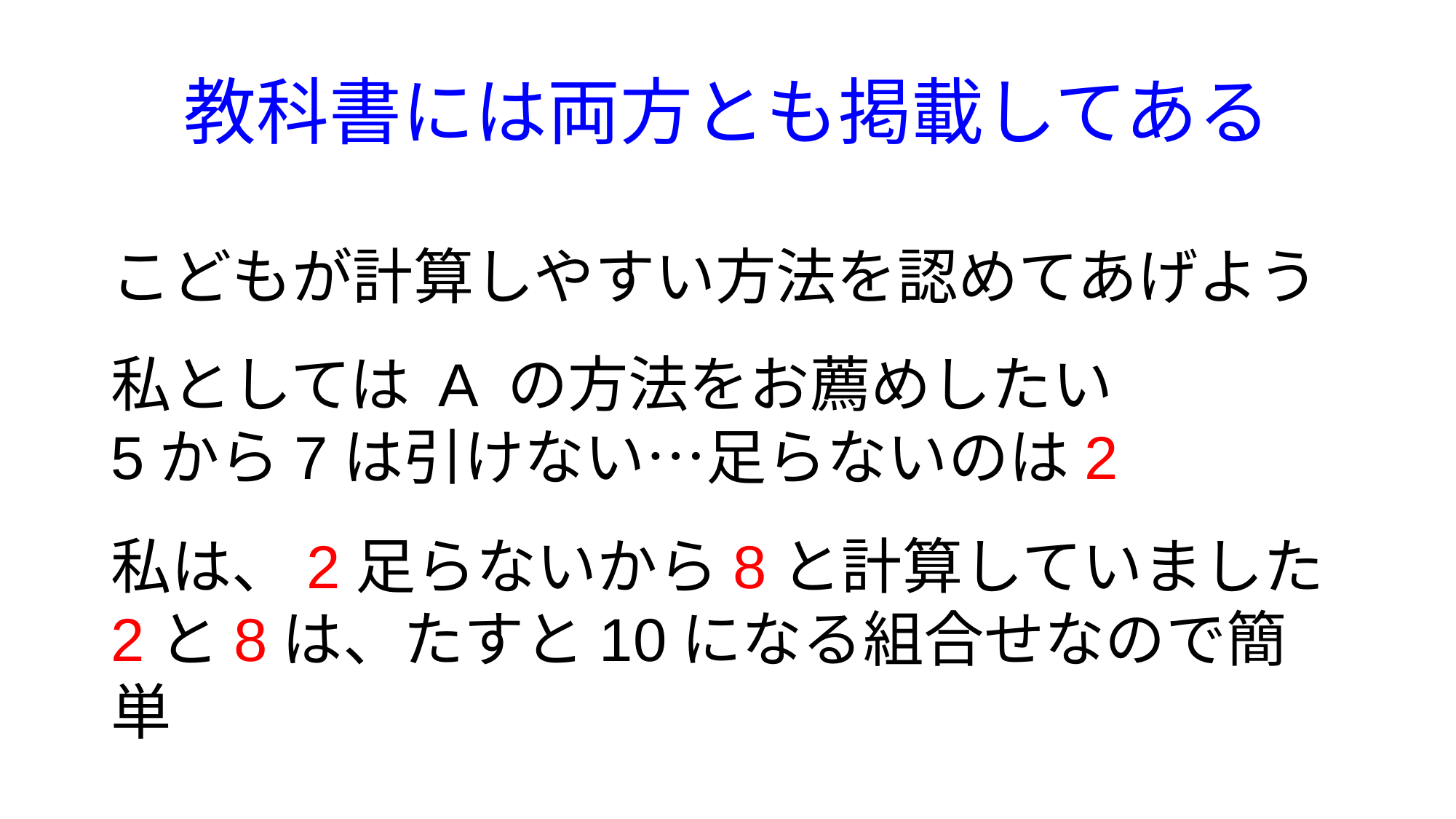

# 教科書には両方とも掲載してある
こどもが計算しやすい方法を認めてあげよう
私としては A の方法をお薦めしたい
5から7は引けない…足らないのは2
私は、2足らないから8と計算していました
2と8は、たすと10になる組合せなので簡単